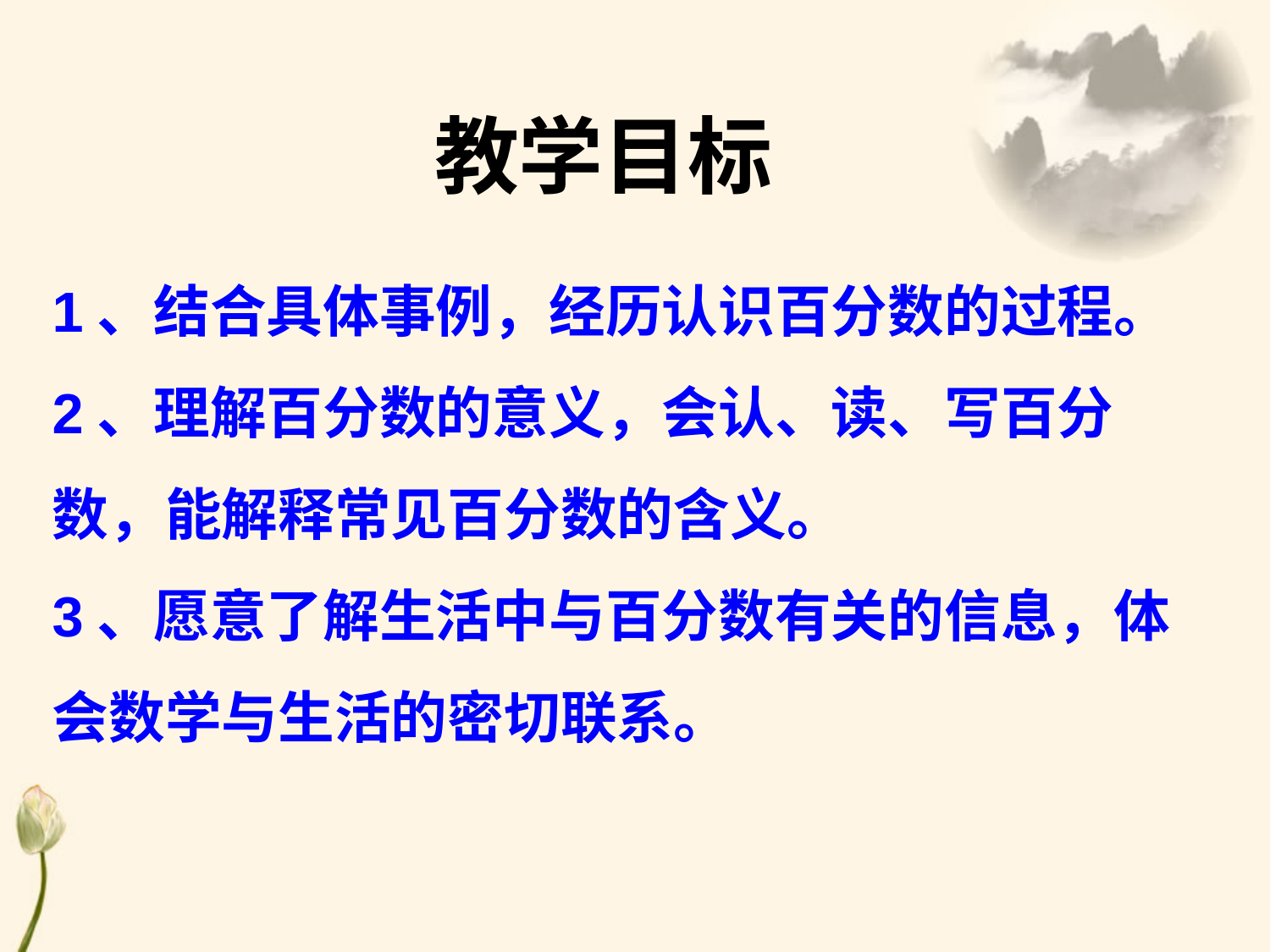

教学目标
1、结合具体事例，经历认识百分数的过程。
2、理解百分数的意义，会认、读、写百分数，能解释常见百分数的含义。
3、愿意了解生活中与百分数有关的信息，体会数学与生活的密切联系。